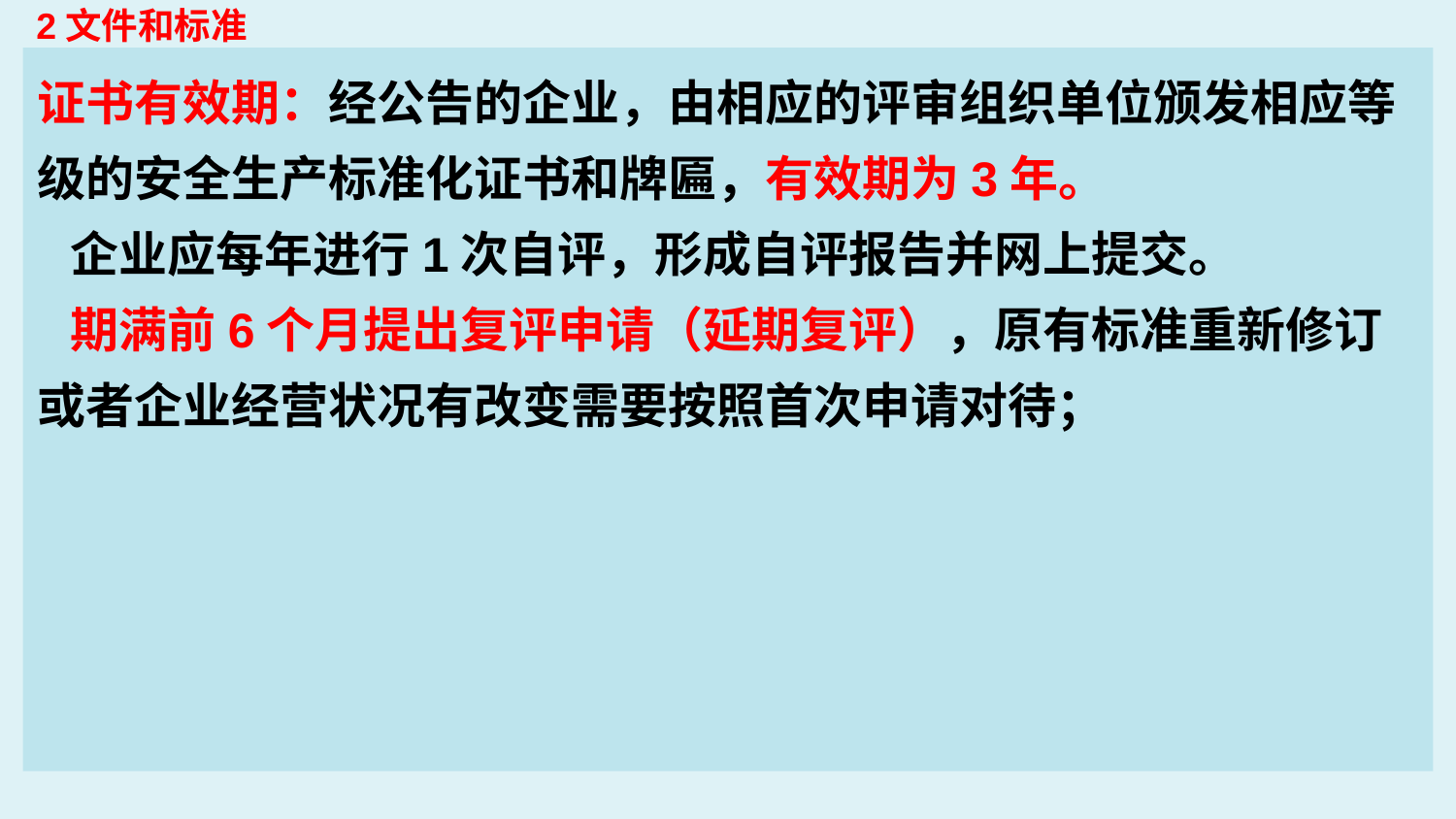

2文件和标准
证书有效期：经公告的企业，由相应的评审组织单位颁发相应等级的安全生产标准化证书和牌匾，有效期为3年。
  企业应每年进行1次自评，形成自评报告并网上提交。
  期满前6个月提出复评申请（延期复评），原有标准重新修订或者企业经营状况有改变需要按照首次申请对待；